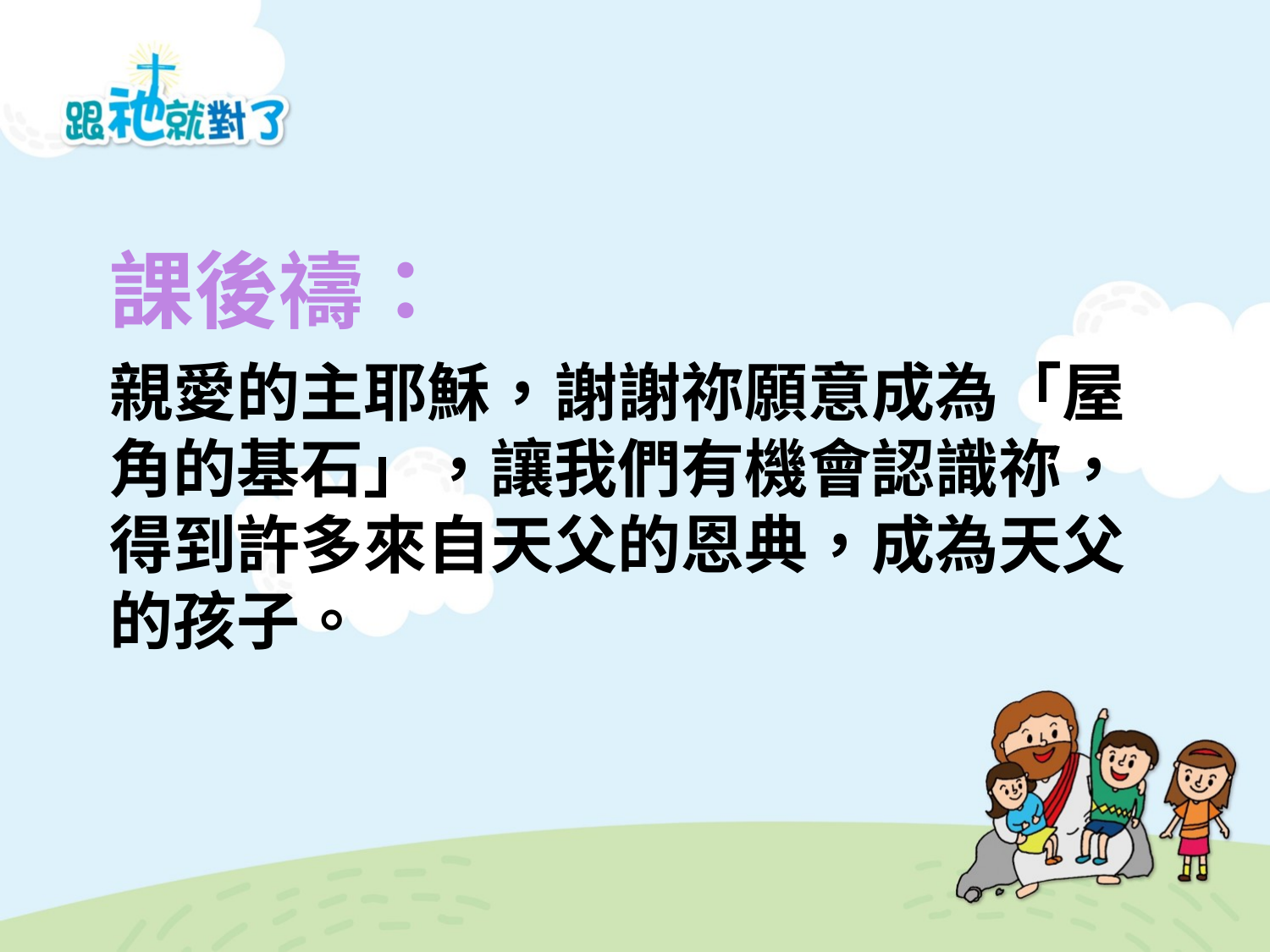

課後禱：
親愛的主耶穌，謝謝祢願意成為「屋角的基石」，讓我們有機會認識祢，得到許多來自天父的恩典，成為天父的孩子。